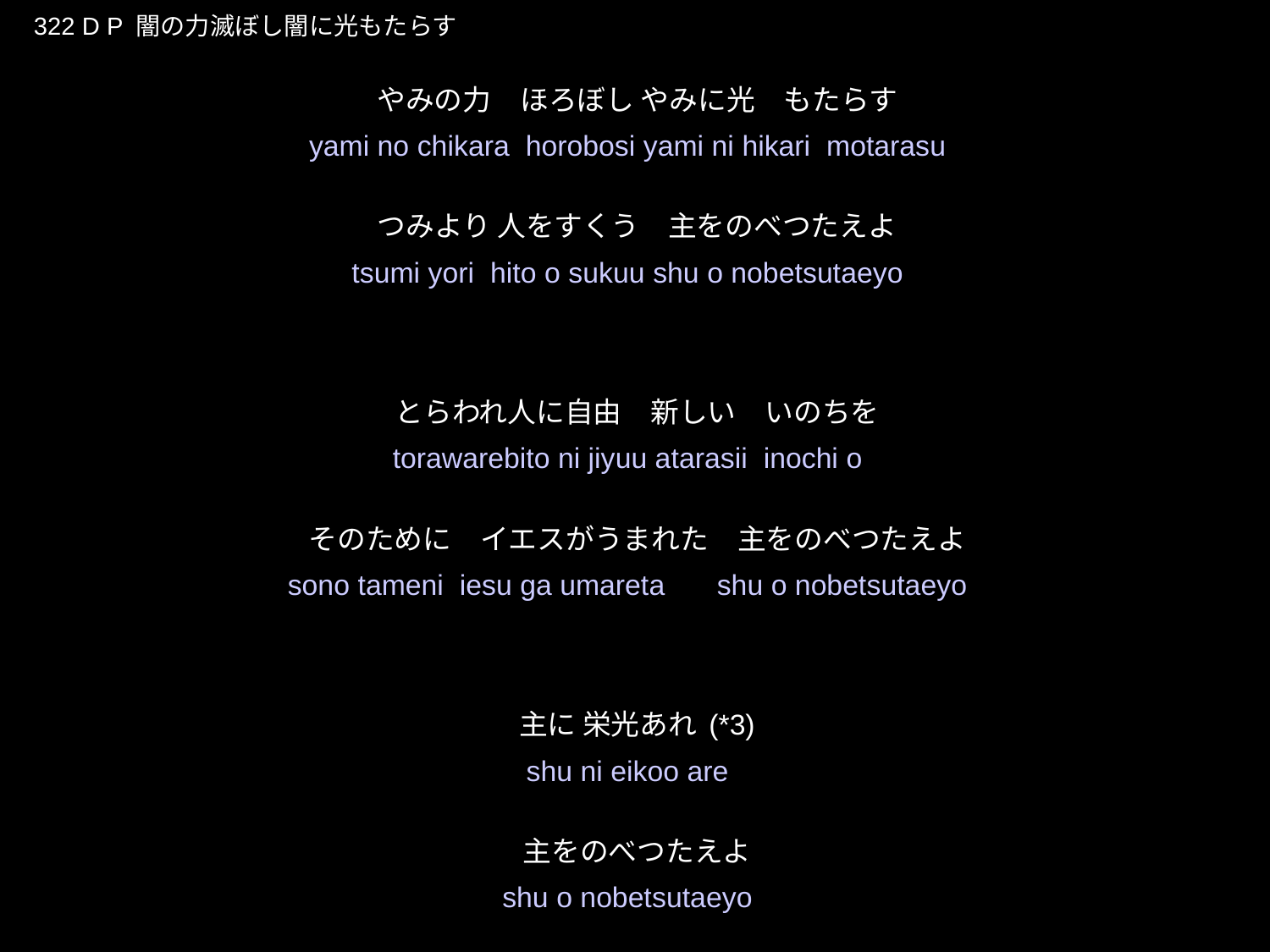

やみのちからほろぼしやみにひかりもたらす
★P
322 D P 闇の力滅ぼし闇に光もたらす
やみの力　ほろぼし やみに光　もたらす
つみより 人をすくう　主をのべつたえよ
とらわれ人に自由　新しい　いのちを
そのために　イエスがうまれた　主をのべつたえよ
主に 栄光あれ(*3)
主をのべつたえよ
★３
yami no chikara  horobosi yami ni hikari  motarasu
tsumi yori  hito o sukuu shu o nobetsutaeyo
torawarebito ni jiyuu atarasii  inochi o
sono tameni  iesu ga umareta　shu o nobetsutaeyo
shu ni eikoo are
shu o nobetsutaeyo